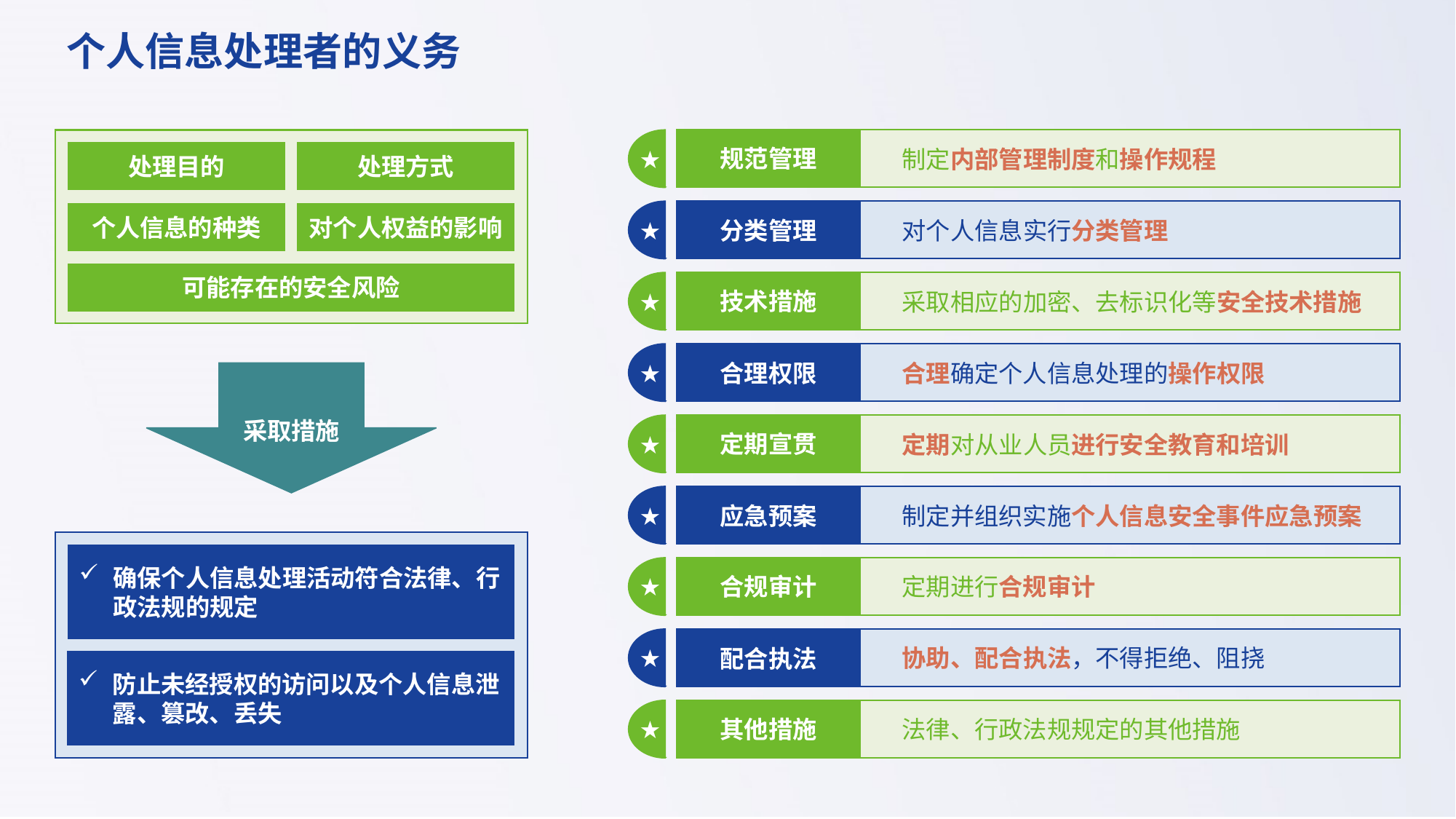

个人信息处理者的义务

★
规范管理
制定内部管理制度和操作规程
处理目的
处理方式
★
对个人信息实行分类管理
分类管理
个人信息的种类
对个人权益的影响
可能存在的安全风险
★
技术措施
采取相应的加密、去标识化等安全技术措施
★
合理确定个人信息处理的操作权限
合理权限

采取措施
★
定期宣贯
定期对从业人员进行安全教育和培训
★
制定并组织实施个人信息安全事件应急预案
应急预案

确保个人信息处理活动符合法律、行政法规的规定
★
合规审计
定期进行合规审计
★
协助、配合执法，不得拒绝、阻挠
配合执法
防止未经授权的访问以及个人信息泄露、篡改、丢失
★
其他措施
法律、行政法规规定的其他措施